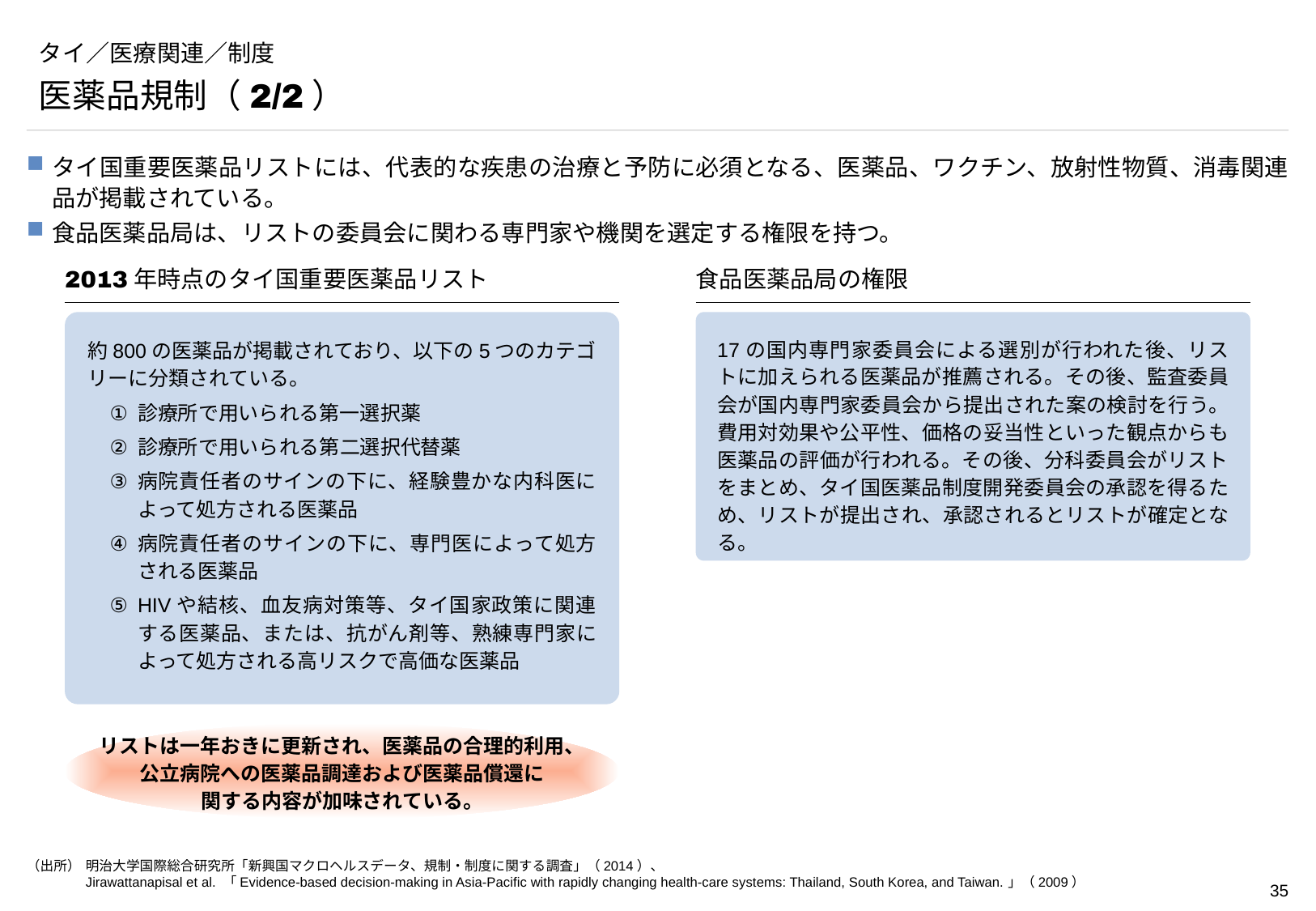

# タイ／医療関連／制度
医薬品規制（2/2）
タイ国重要医薬品リストには、代表的な疾患の治療と予防に必須となる、医薬品、ワクチン、放射性物質、消毒関連品が掲載されている。
食品医薬品局は、リストの委員会に関わる専門家や機関を選定する権限を持つ。
2013年時点のタイ国重要医薬品リスト
食品医薬品局の権限
約800の医薬品が掲載されており、以下の5つのカテゴリーに分類されている。
診療所で用いられる第一選択薬
診療所で用いられる第二選択代替薬
病院責任者のサインの下に、経験豊かな内科医によって処方される医薬品
病院責任者のサインの下に、専門医によって処方される医薬品
HIVや結核、血友病対策等、タイ国家政策に関連する医薬品、または、抗がん剤等、熟練専門家によって処方される高リスクで高価な医薬品
17の国内専門家委員会による選別が行われた後、リストに加えられる医薬品が推薦される。その後、監査委員会が国内専門家委員会から提出された案の検討を行う。費用対効果や公平性、価格の妥当性といった観点からも医薬品の評価が行われる。その後、分科委員会がリストをまとめ、タイ国医薬品制度開発委員会の承認を得るため、リストが提出され、承認されるとリストが確定となる。
リストは一年おきに更新され、医薬品の合理的利用、
公立病院への医薬品調達および医薬品償還に
関する内容が加味されている。
（出所）	明治大学国際総合研究所「新興国マクロヘルスデータ、規制・制度に関する調査」（2014）、
	Jirawattanapisal et al. 「Evidence-based decision-making in Asia-Pacific with rapidly changing health-care systems: Thailand, South Korea, and Taiwan.」（2009）